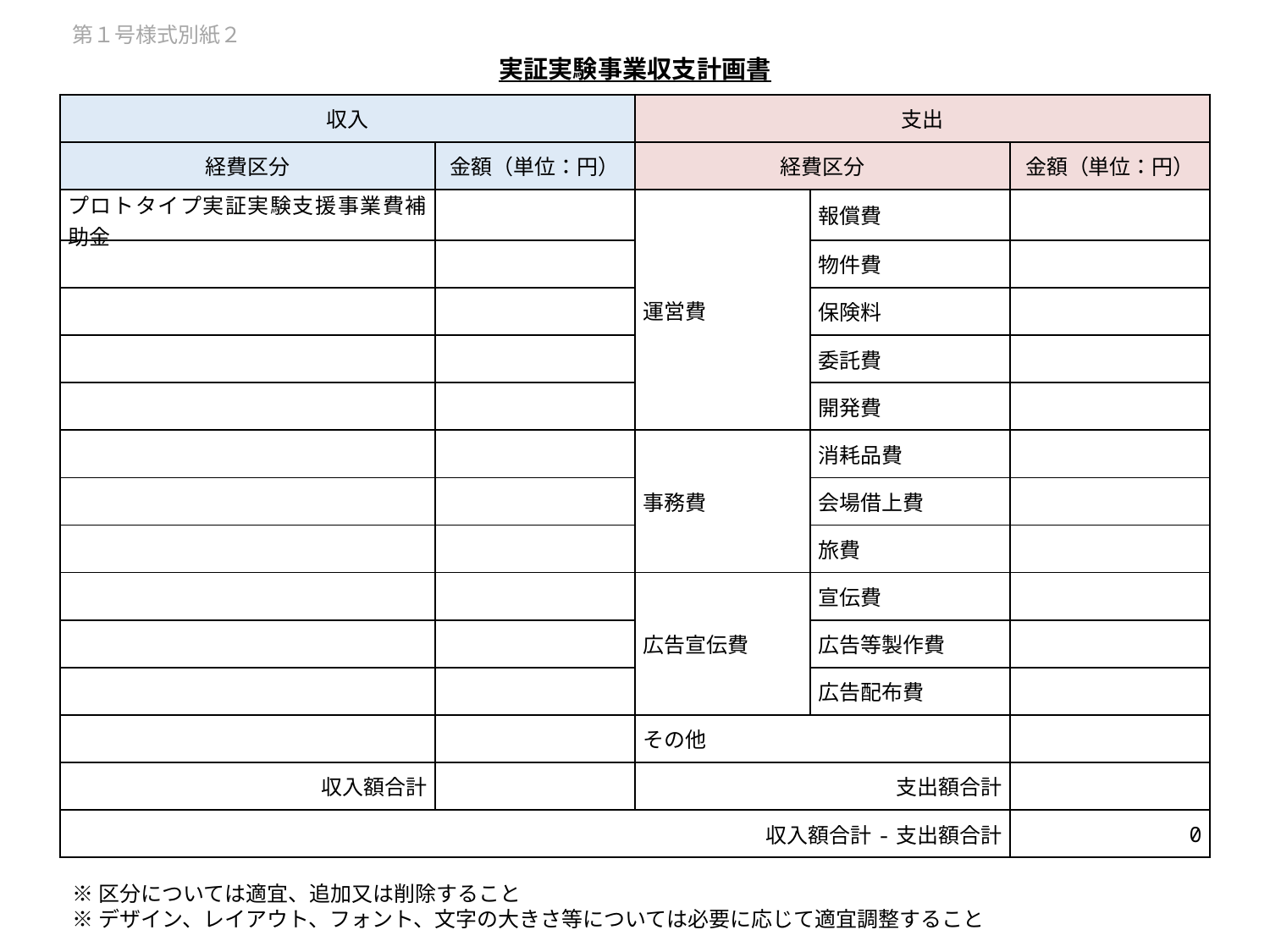

第１号様式別紙２
実証実験事業収支計画書
| 収入 |  | 支出 |  |  |
| --- | --- | --- | --- | --- |
| 経費区分 | 金額（単位：円） | 経費区分 |  | 金額（単位：円） |
| プロトタイプ実証実験支援事業費補助金 |  | 運営費 | 報償費 |  |
|  |  |  | 物件費 |  |
|  |  |  | 保険料 |  |
|  |  |  | 委託費 |  |
|  |  |  | 開発費 |  |
|  |  | 事務費 | 消耗品費 |  |
|  |  |  | 会場借上費 |  |
|  |  |  | 旅費 |  |
|  |  | 広告宣伝費 | 宣伝費 |  |
|  |  |  | 広告等製作費 |  |
|  |  |  | 広告配布費 |  |
|  |  | その他 |  |  |
| 収入額合計 |  | 支出額合計 |  |  |
| 収入額合計-支出額合計 |  |  |  | 0 |
※区分については適宜、追加又は削除すること
※デザイン、レイアウト、フォント、文字の大きさ等については必要に応じて適宜調整すること